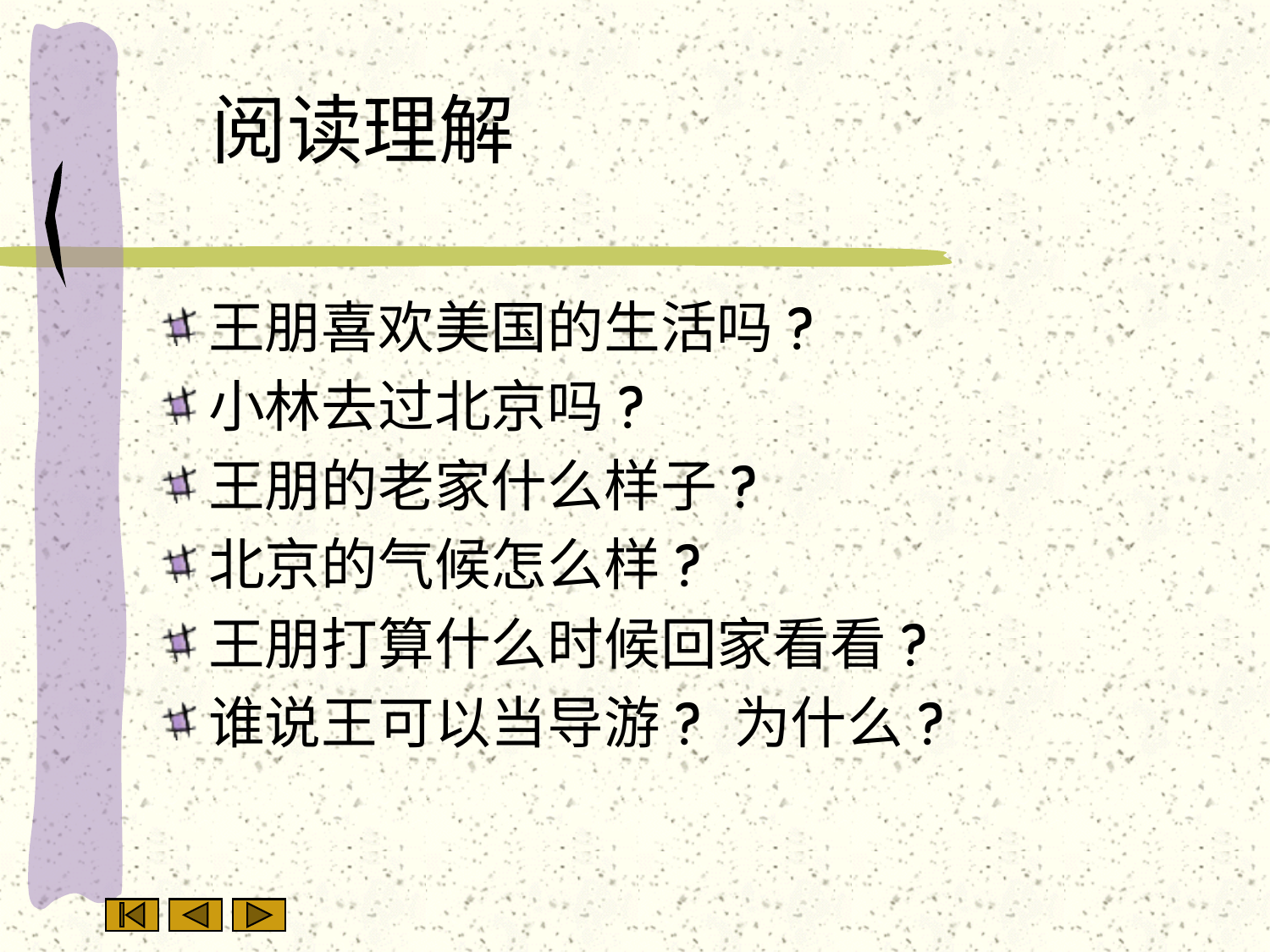

# 阅读理解
王朋喜欢美国的生活吗?
小林去过北京吗?
王朋的老家什么样子?
北京的气候怎么样?
王朋打算什么时候回家看看?
谁说王可以当导游? 为什么?